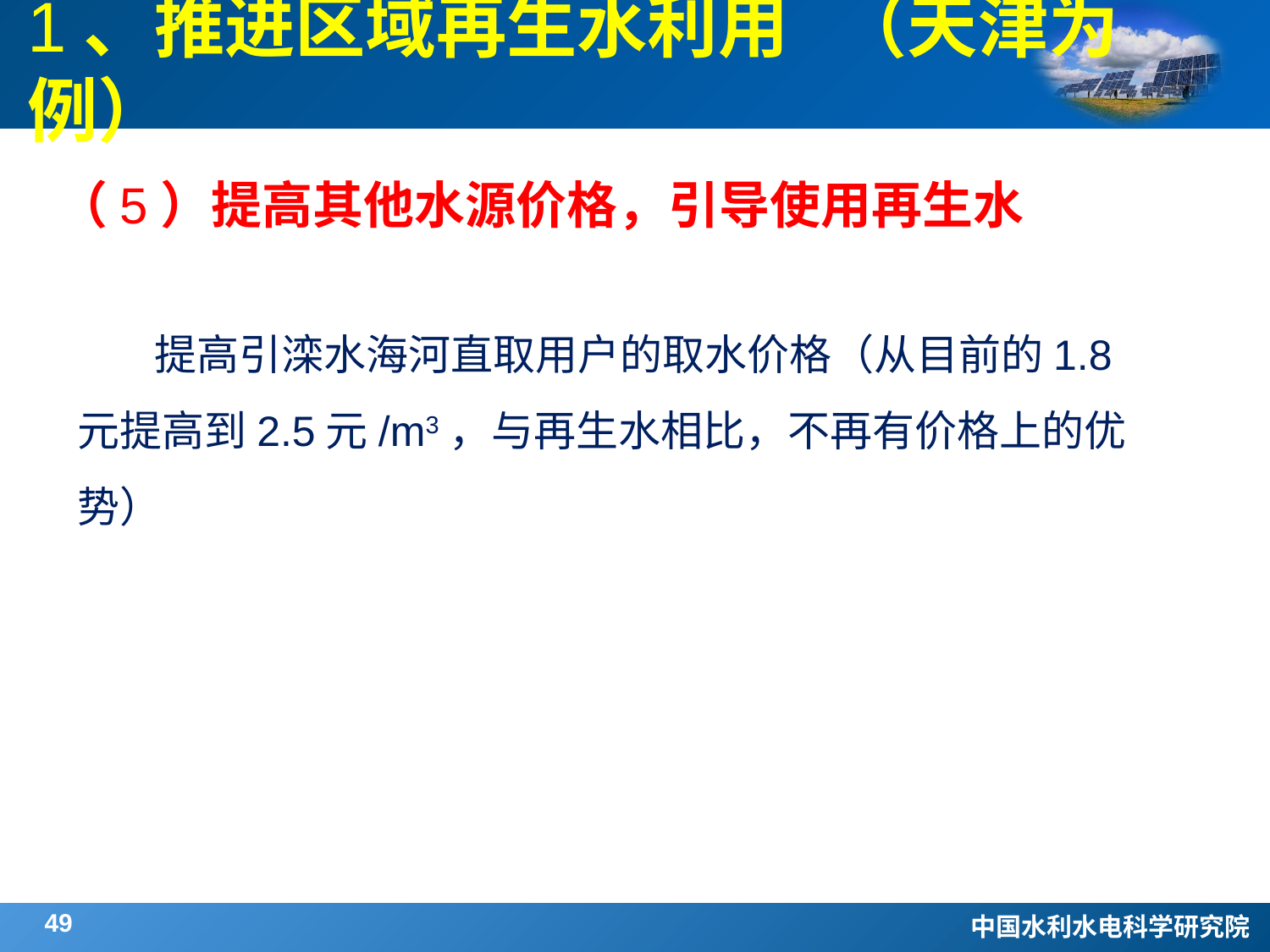

1、推进区域再生水利用   （天津为例）
（5）提高其他水源价格，引导使用再生水
       提高引滦水海河直取用户的取水价格（从目前的1.8元提高到2.5元/m3，与再生水相比，不再有价格上的优势）